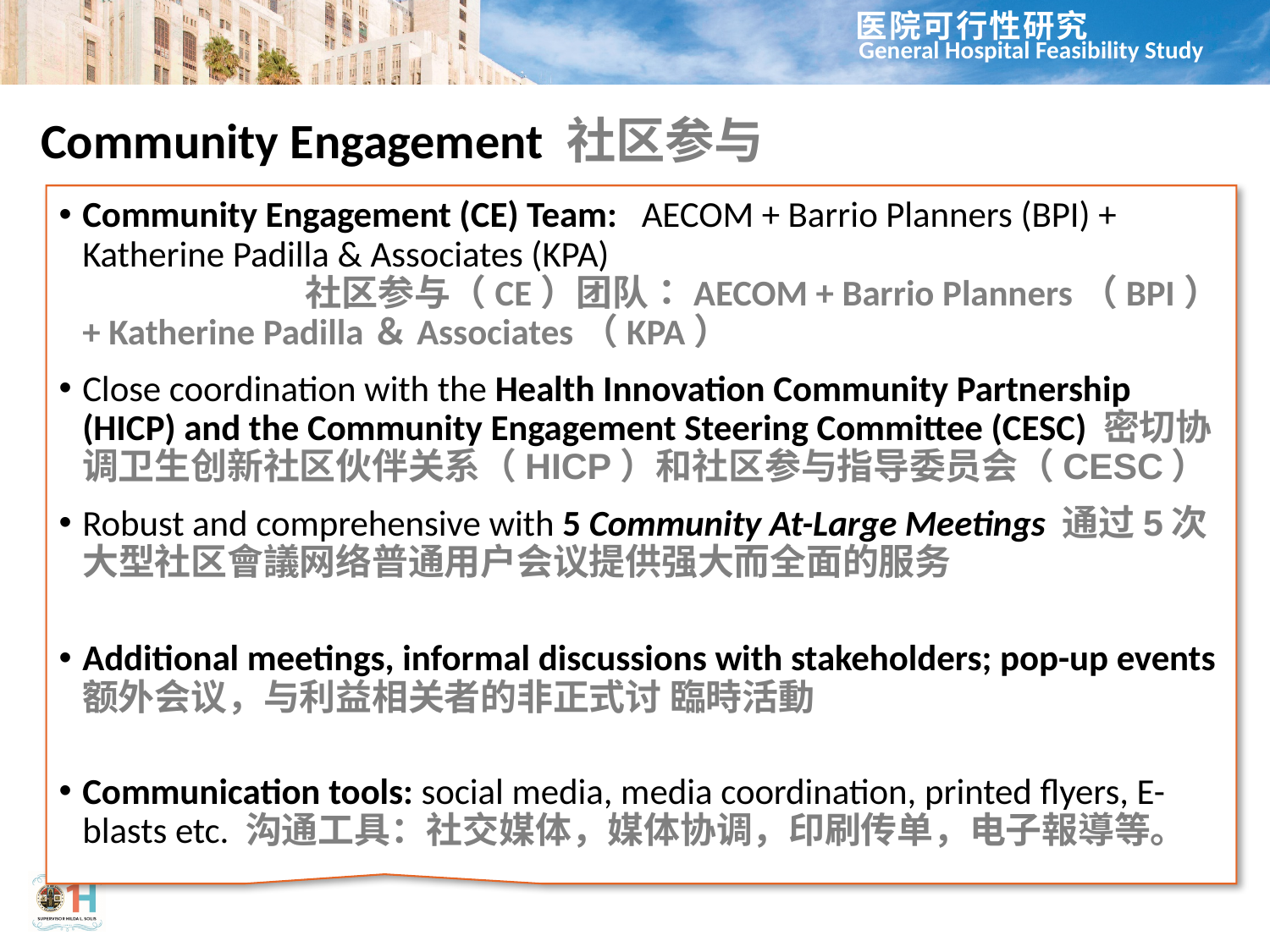

# Community Engagement 社区参与

Community Engagement (CE) Team:   AECOM + Barrio Planners (BPI) + Katherine Padilla & Associates (KPA)                                                                                                      社区参与（CE）团队：AECOM + Barrio Planners（BPI）+ Katherine Padilla＆Associates（KPA）
Close coordination with the Health Innovation Community Partnership (HICP) and the Community Engagement Steering Committee (CESC) 密切协调卫生创新社区伙伴关系（HICP）和社区参与指导委员会（CESC）
Robust and comprehensive with 5 Community At-Large Meetings 通过5次大型社区會議网络普通用户会议提供强大而全面的服务

Additional meetings, informal discussions with stakeholders; pop-up events 额外会议，与利益相关者的非正式讨 臨時活動

Communication tools: social media, media coordination, printed flyers, E-blasts etc. 沟通工具：社交媒体，媒体协调，印刷传单，电子報導等。